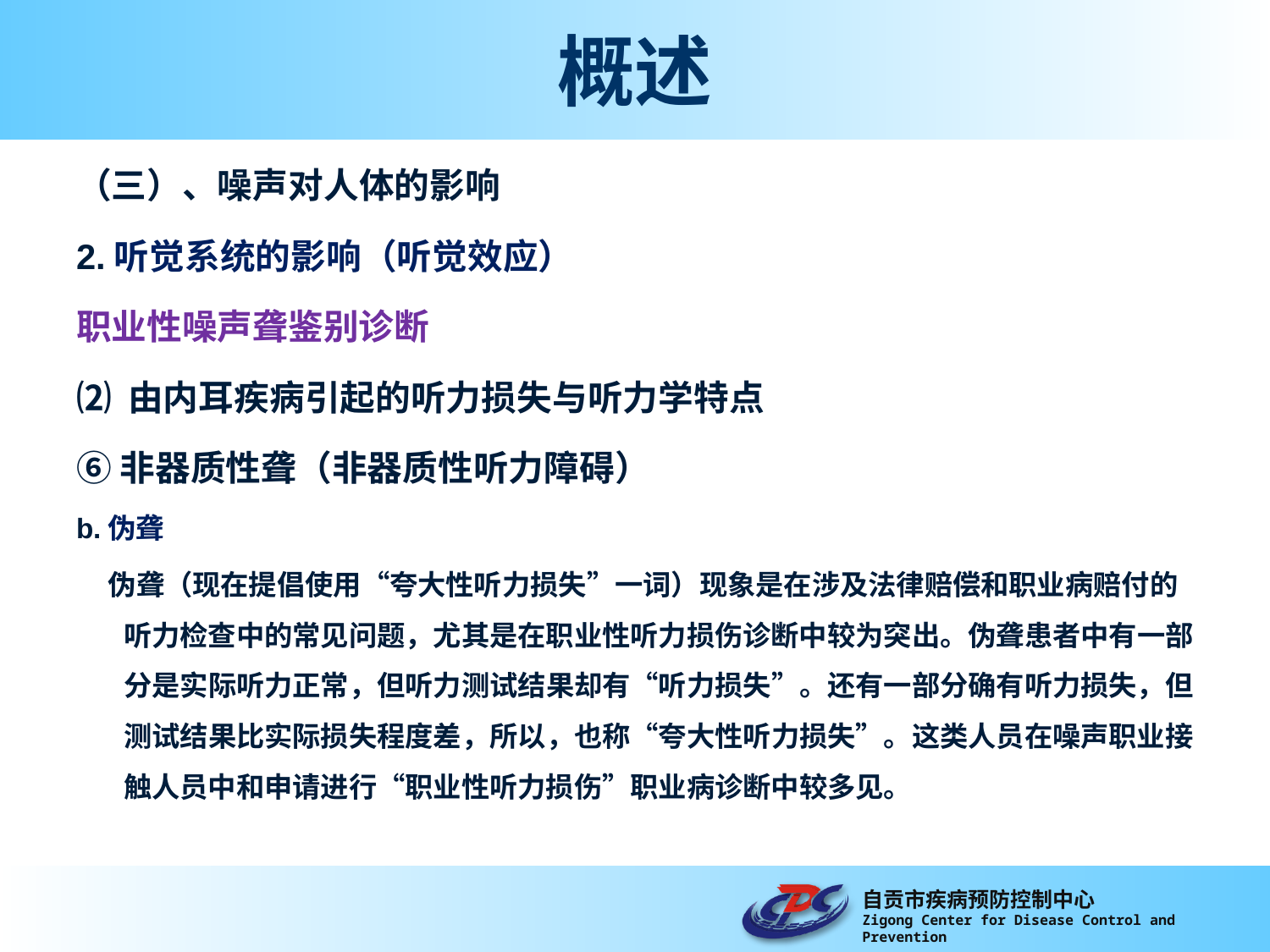

# 概述
（三）、噪声对人体的影响
2.听觉系统的影响（听觉效应）
职业性噪声聋鉴别诊断
⑵ 由内耳疾病引起的听力损失与听力学特点
⑥非器质性聋（非器质性听力障碍）
b.伪聋
    伪聋（现在提倡使用“夸大性听力损失”一词）现象是在涉及法律赔偿和职业病赔付的听力检查中的常见问题，尤其是在职业性听力损伤诊断中较为突出。伪聋患者中有一部分是实际听力正常，但听力测试结果却有“听力损失”。还有一部分确有听力损失，但测试结果比实际损失程度差，所以，也称“夸大性听力损失”。这类人员在噪声职业接触人员中和申请进行“职业性听力损伤”职业病诊断中较多见。

63